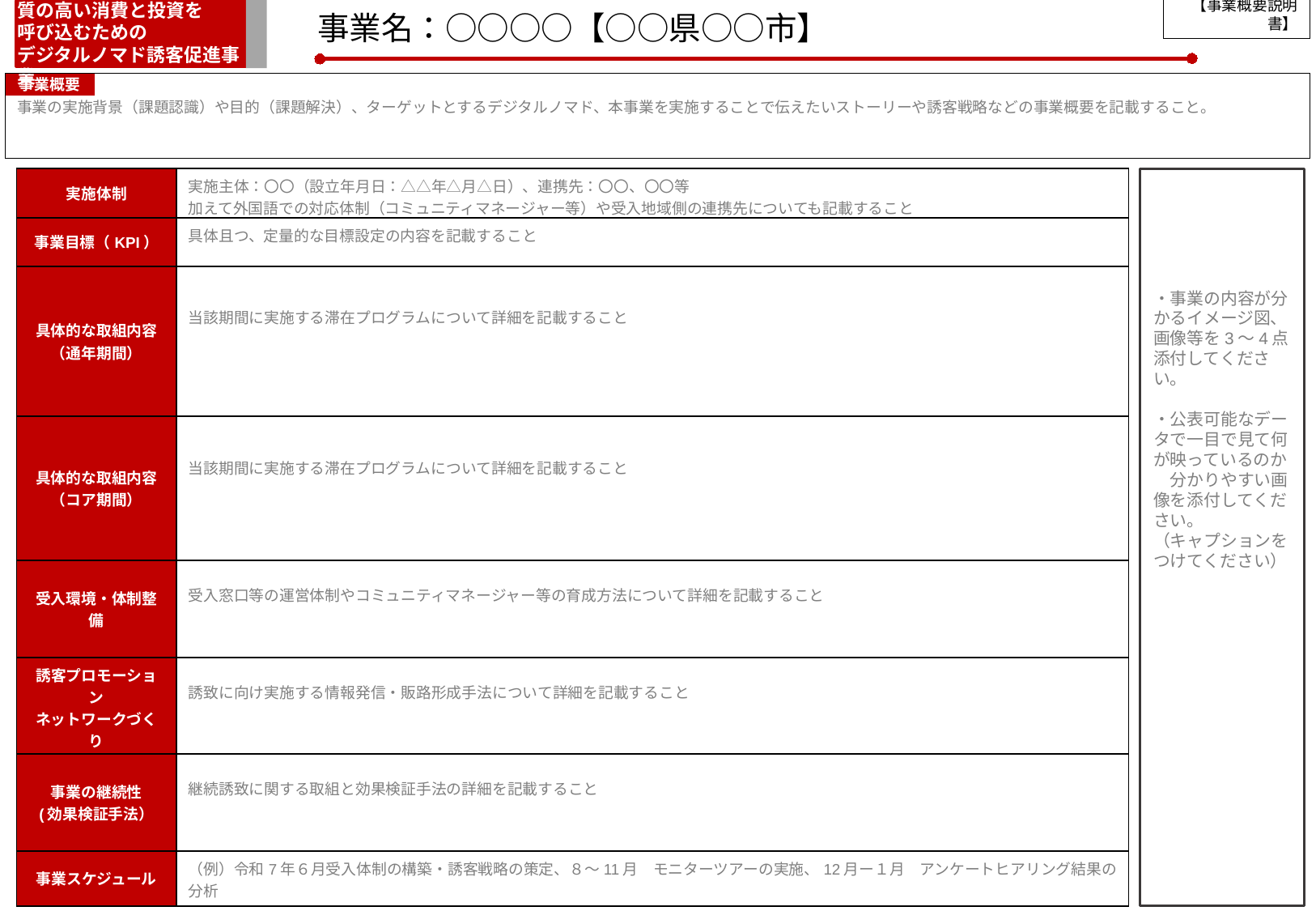

注１：公表される前提で作成してください。注２：実証事業の概要が本事業概要説明書１枚で分かるように簡潔に記載し、適宜、写真等を使用して下さい。
注３：グレーの記入要領等を削除の上、記載してください。フォントサイズは【8ポイント以上】とし、重要な箇所は下線付きの赤字で記載してください。
質の高い消費と投資を
呼び込むための
デジタルノマド誘客促進事業
事業名：○○○○【○○県○○市】
【事業概要説明書】

事業概要

事業の実施背景（課題認識）や目的（課題解決）、ターゲットとするデジタルノマド、本事業を実施することで伝えたいストーリーや誘客戦略などの事業概要を記載すること。

| 実施体制 | 実施主体：〇〇（設立年月日：△△年△月△日）、連携先：〇〇、〇〇等　 加えて外国語での対応体制（コミュニティマネージャー等）や受入地域側の連携先についても記載すること |
| --- | --- |
| 事業目標（KPI） | 具体且つ、定量的な目標設定の内容を記載すること |
| 具体的な取組内容 （通年期間） | 当該期間に実施する滞在プログラムについて詳細を記載すること |
| 具体的な取組内容 （コア期間） | 当該期間に実施する滞在プログラムについて詳細を記載すること |
| 受入環境・体制整備 | 受入窓口等の運営体制やコミュニティマネージャー等の育成方法について詳細を記載すること |
| 誘客プロモーション ネットワークづくり | 誘致に向け実施する情報発信・販路形成手法について詳細を記載すること |
| 事業の継続性 (効果検証手法） | 継続誘致に関する取組と効果検証手法の詳細を記載すること |
| 事業スケジュール | （例）令和7年６月受入体制の構築・誘客戦略の策定、８～11月　モニターツアーの実施、12月ー１月　アンケートヒアリング結果の分析 |

・事業の内容が分かるイメージ図、画像等を3～4点添付してください。

・公表可能なデータで一目で見て何が映っているのか　分かりやすい画像を添付してください。
（キャプションをつけてください）